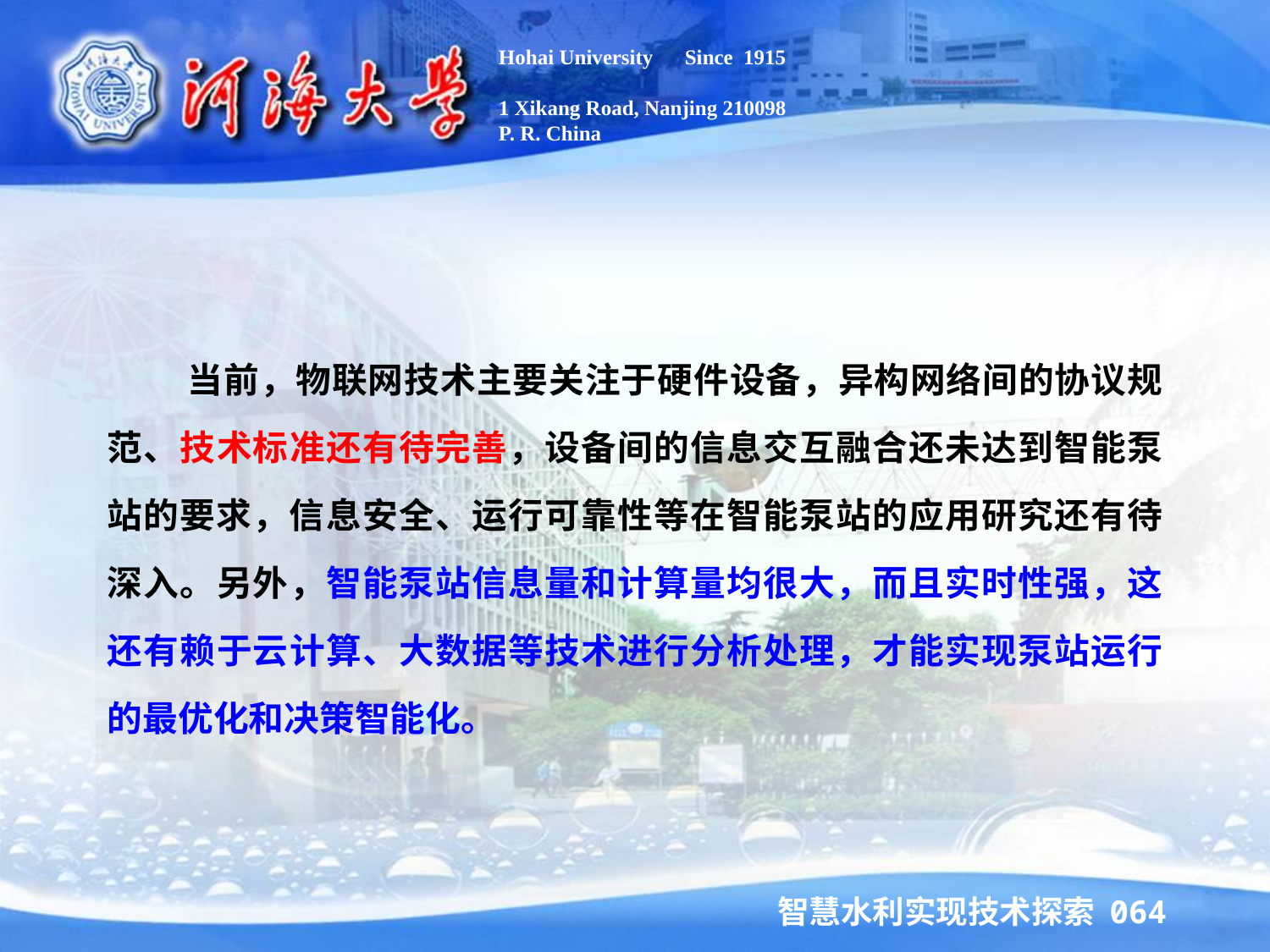

Hohai University      Since  1915
1 Xikang Road, Nanjing 210098
P. R. China
         当前，物联网技术主要关注于硬件设备，异构网络间的协议规范、技术标准还有待完善，设备间的信息交互融合还未达到智能泵站的要求，信息安全、运行可靠性等在智能泵站的应用研究还有待深入。另外，智能泵站信息量和计算量均很大，而且实时性强，这还有赖于云计算、大数据等技术进行分析处理，才能实现泵站运行的最优化和决策智能化。
智慧水利实现技术探索 064